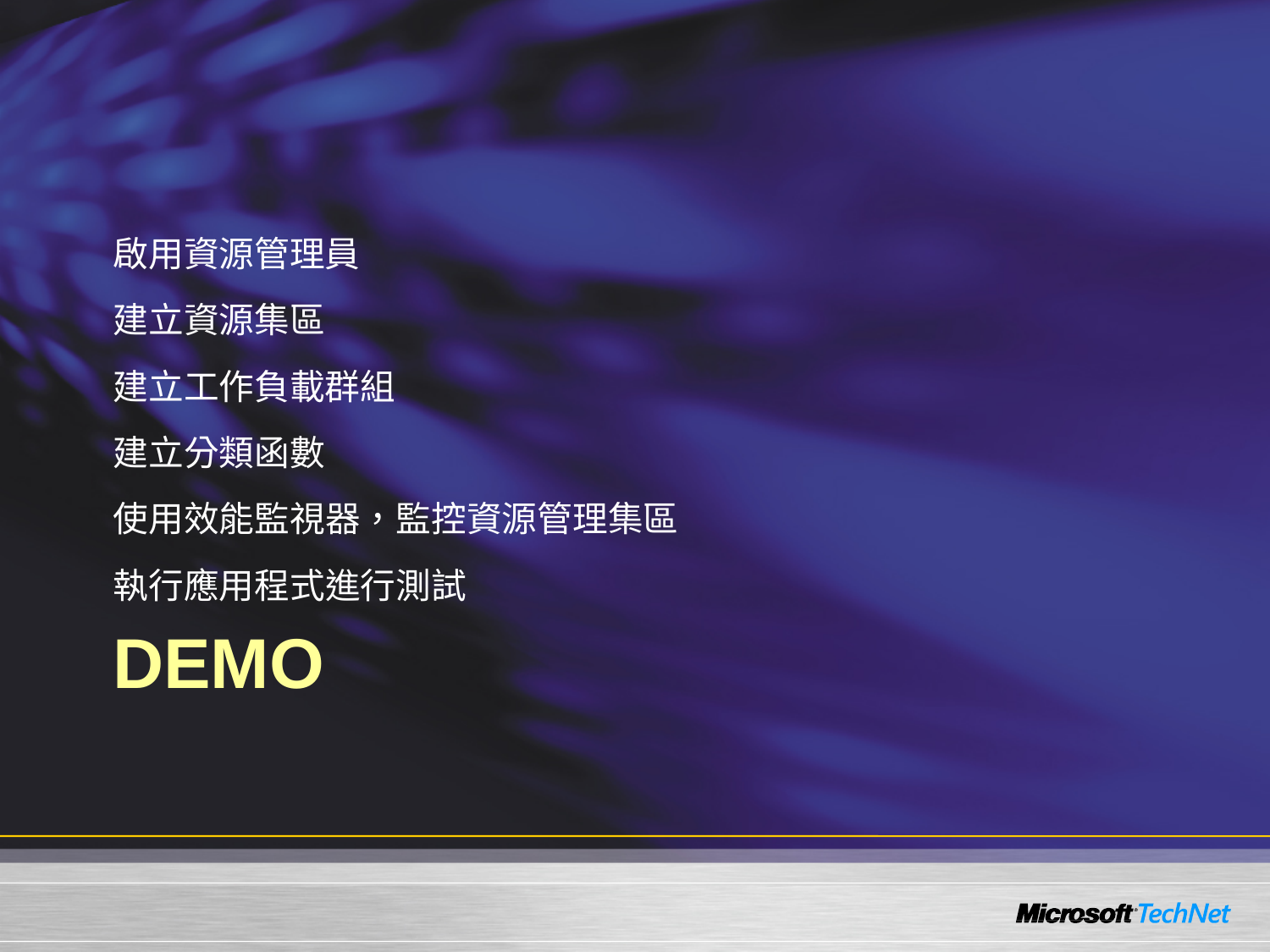

啟用資源管理員
建立資源集區
建立工作負載群組
建立分類函數
使用效能監視器，監控資源管理集區
執行應用程式進行測試
# Demo